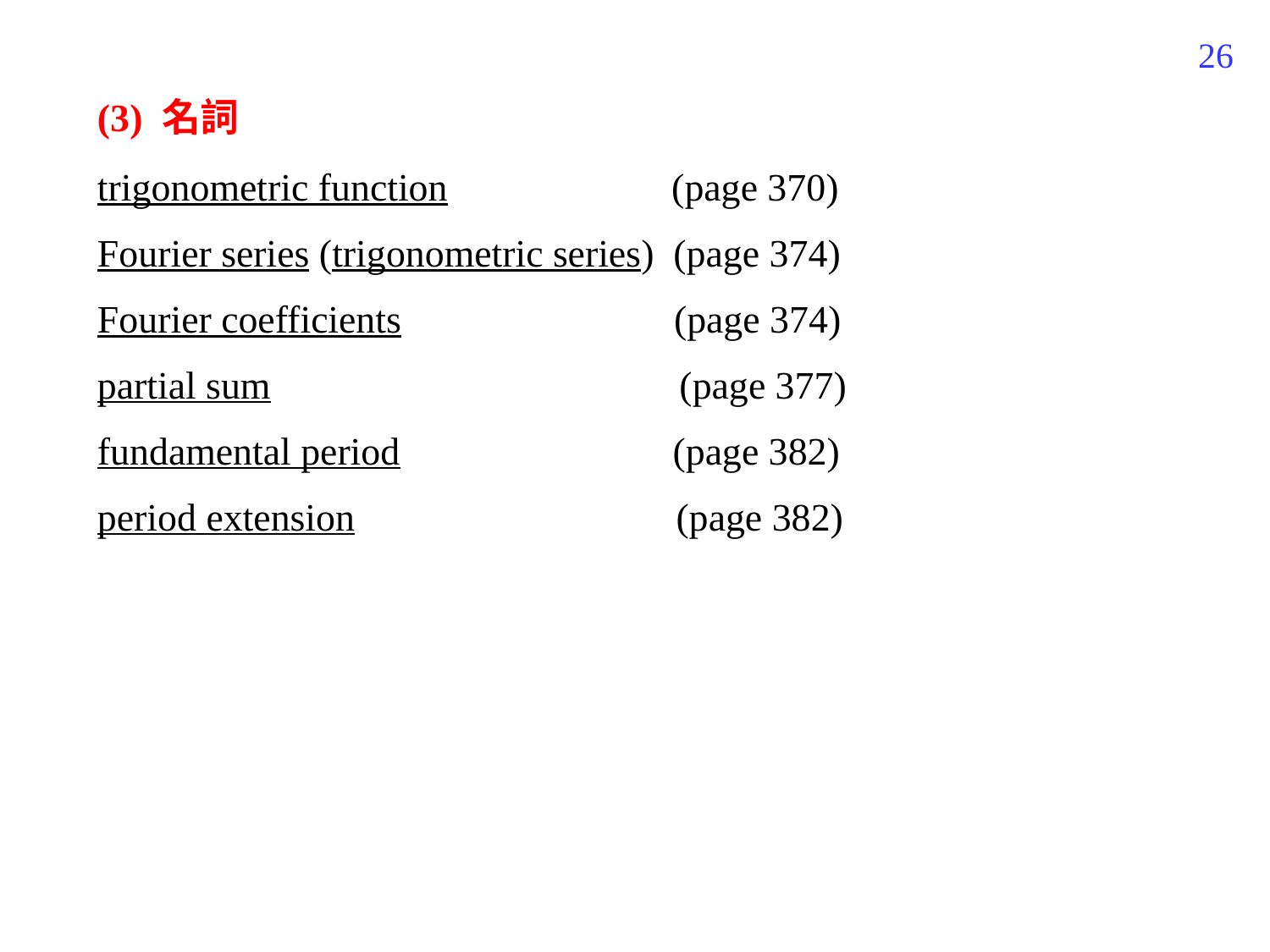

26
(3) 名詞
trigonometric function                       (page 370)
Fourier series (trigonometric series)  (page 374)
Fourier coefficients                            (page 374)
partial sum                                          (page 377)
fundamental period                            (page 382)
period extension                                 (page 382)